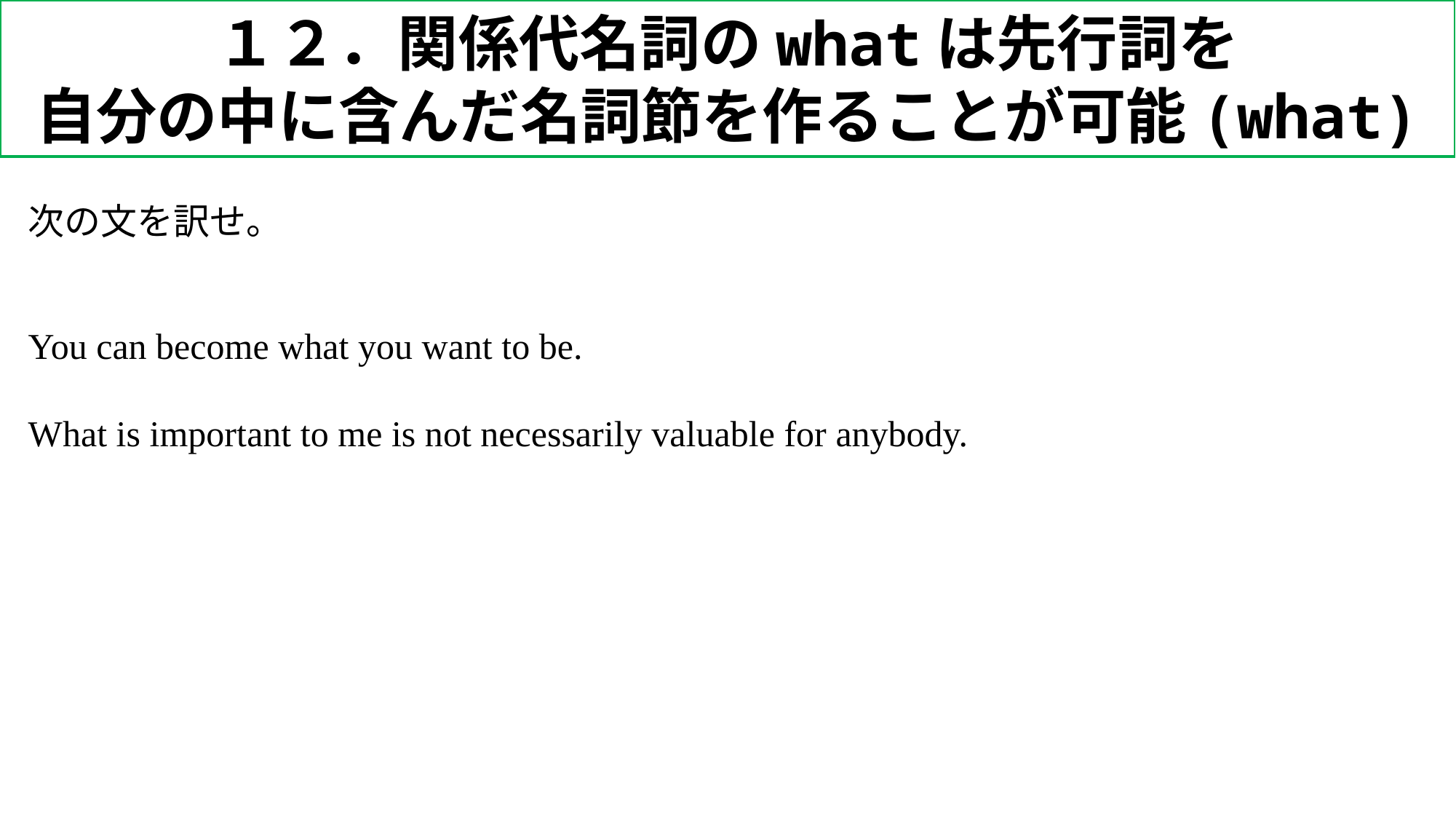

１２．関係代名詞のwhatは先行詞を
自分の中に含んだ名詞節を作ることが可能(what)
次の文を訳せ。
You can become what you want to be.

What is important to me is not necessarily valuable for anybody.